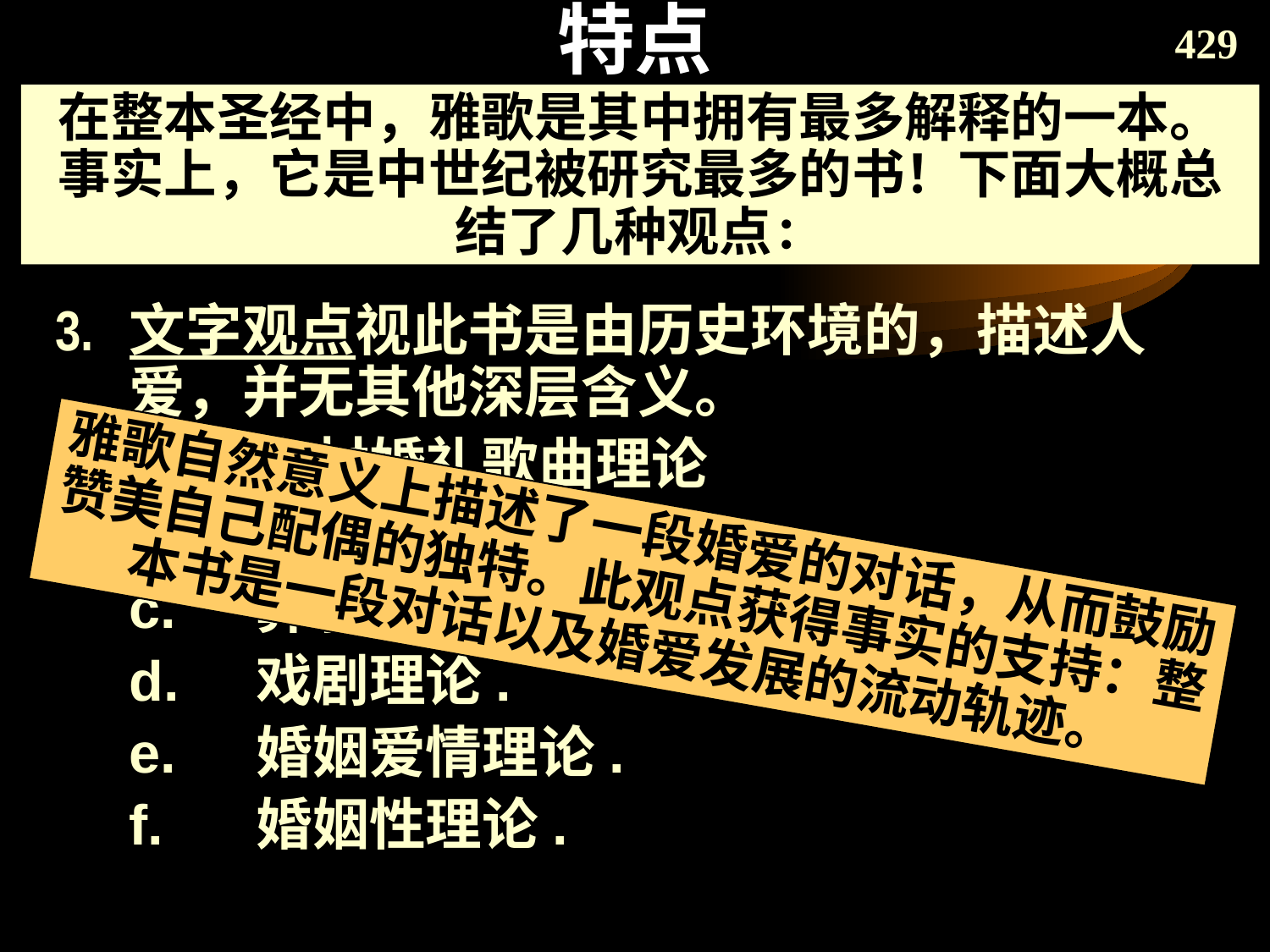

# 特点
429
在整本圣经中，雅歌是其中拥有最多解释的一本。事实上，它是中世纪被研究最多的书！下面大概总结了几种观点：
3.	文字观点视此书是由历史环境的，描述人爱，并无其他深层含义。
	a.	乡村婚礼歌曲理论
	b.	人类学理论.
	c.	葬礼爱宴理论.
	d.	戏剧理论.
	e.	婚姻爱情理论.
	f.	婚姻性理论.
雅歌自然意义上描述了一段婚爱的对话，从而鼓励赞美自己配偶的独特。此观点获得事实的支持：整本书是一段对话以及婚爱发展的流动轨迹。